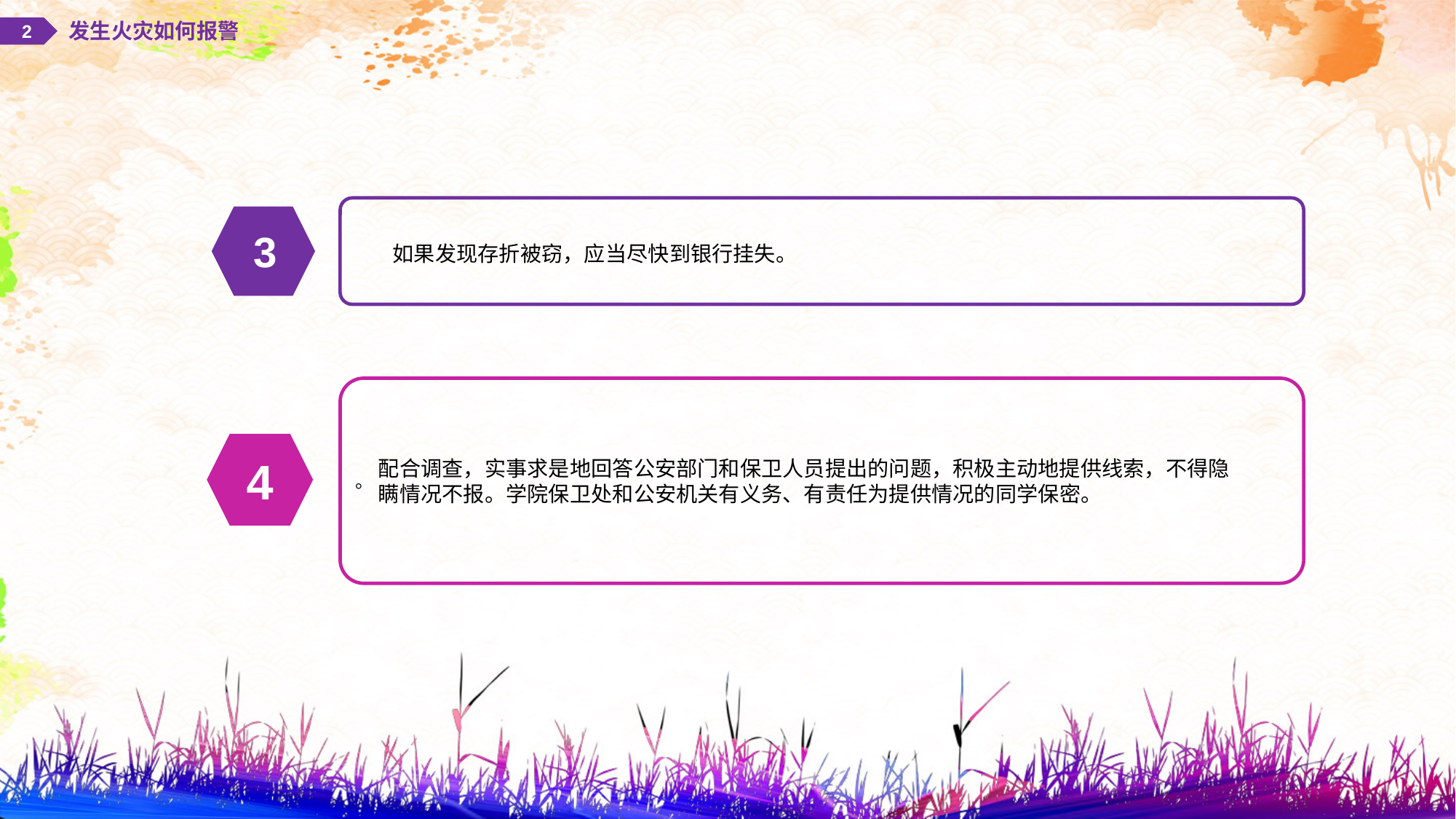

发生火灾如何报警
2

3
如果发现存折被窃，应当尽快到银行挂失。
。

4
配合调查，实事求是地回答公安部门和保卫人员提出的问题，积极主动地提供线索，不得隐瞒情况不报。学院保卫处和公安机关有义务、有责任为提供情况的同学保密。